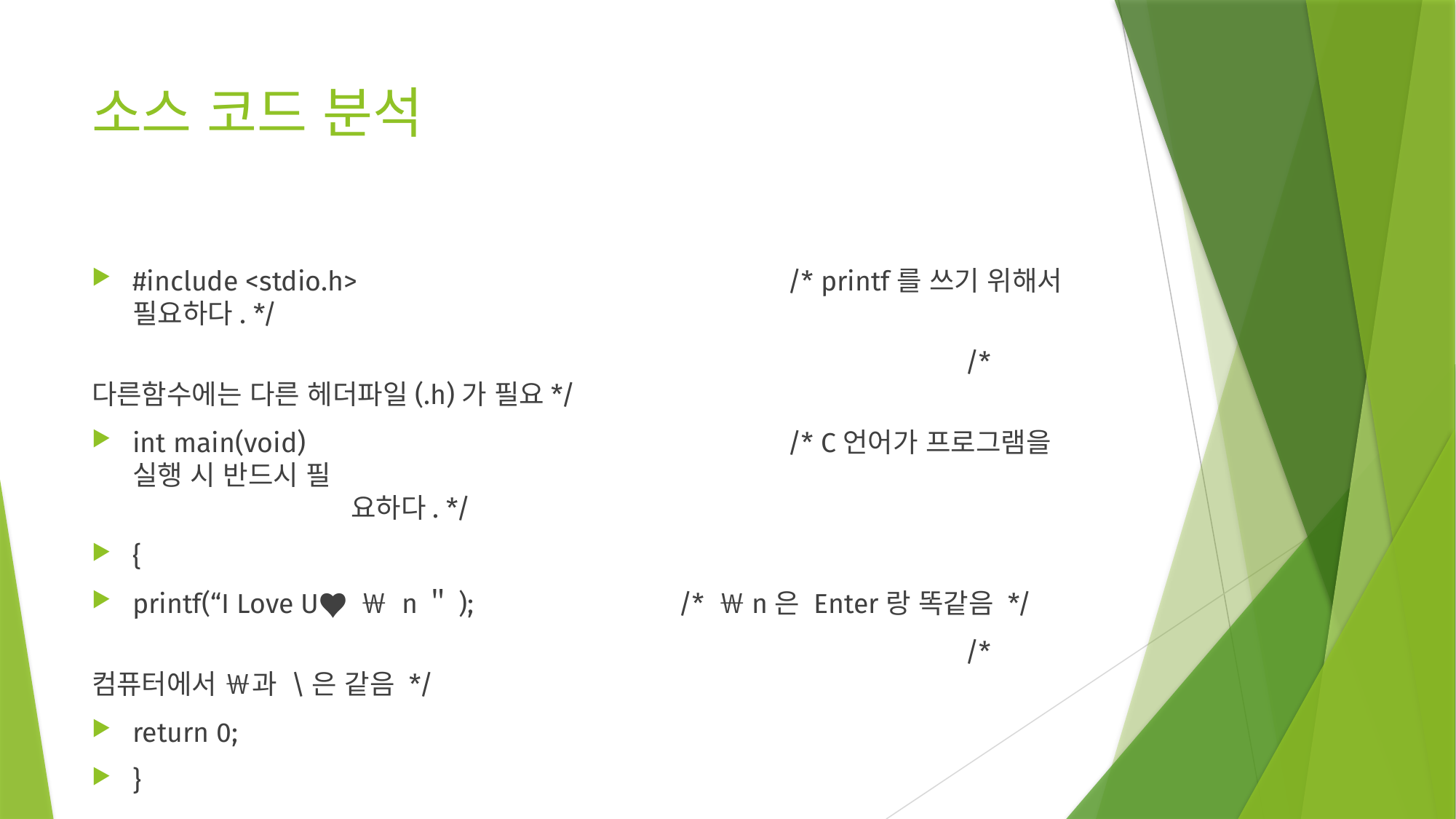

# 소스 코드 분석
#include <stdio.h>				/* printf를 쓰기 위해서 필요하다. */
								/* 다른함수에는 다른 헤더파일(.h)가 필요*/
int main(void)					/* C언어가 프로그램을 실행 시 반드시 필									요하다. */
{
printf(“I Love U♥ ￦ n＂);		/* ￦n은 Enter랑 똑같음 */
								/* 컴퓨터에서 ￦과 \은 같음 */
return 0;
}